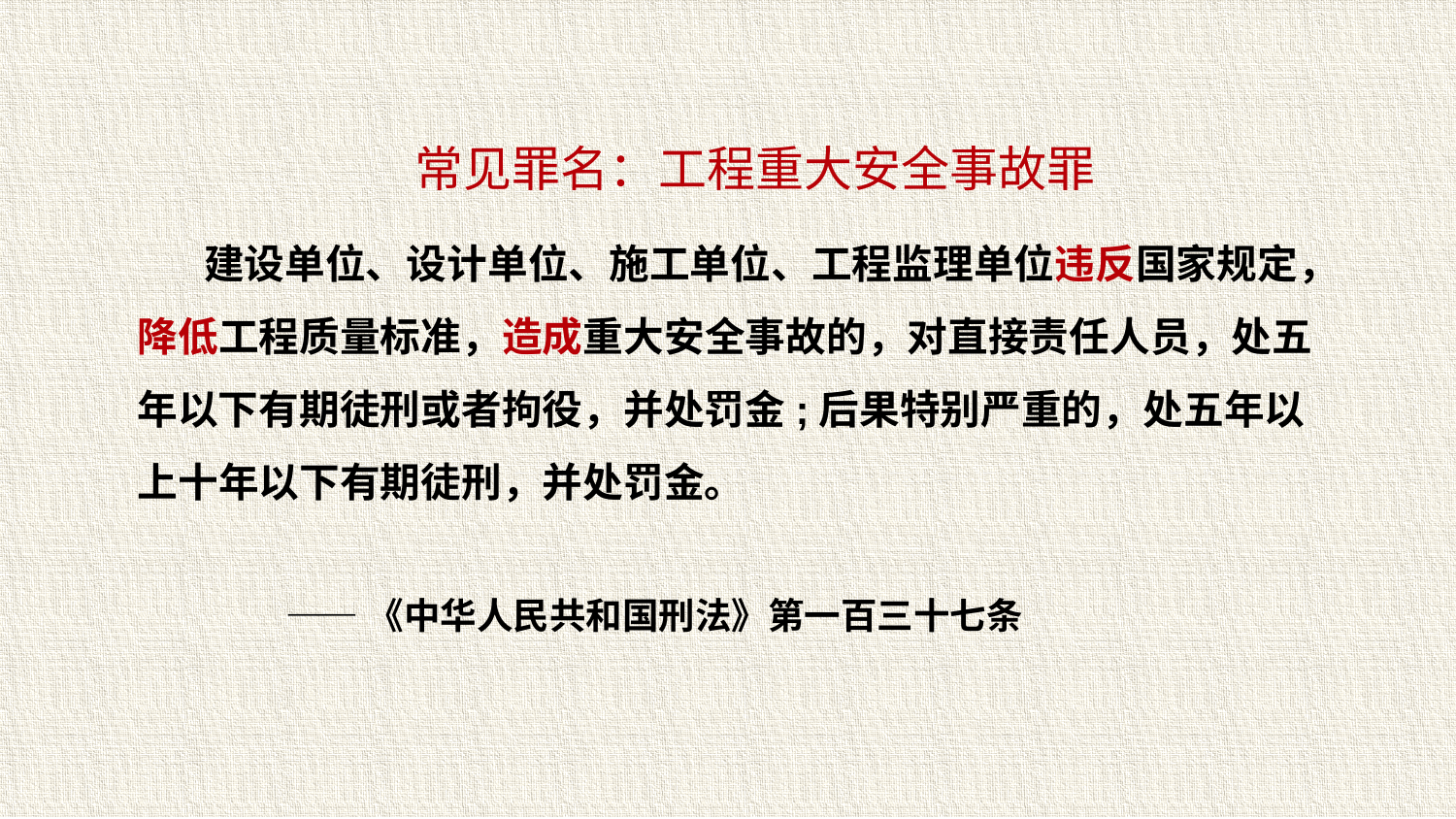

常见罪名：工程重大安全事故罪
       建设单位、设计单位、施工单位、工程监理单位违反国家规定，降低工程质量标准，造成重大安全事故的，对直接责任人员，处五年以下有期徒刑或者拘役，并处罚金;后果特别严重的，处五年以上十年以下有期徒刑，并处罚金。

                  ——《中华人民共和国刑法》第一百三十七条